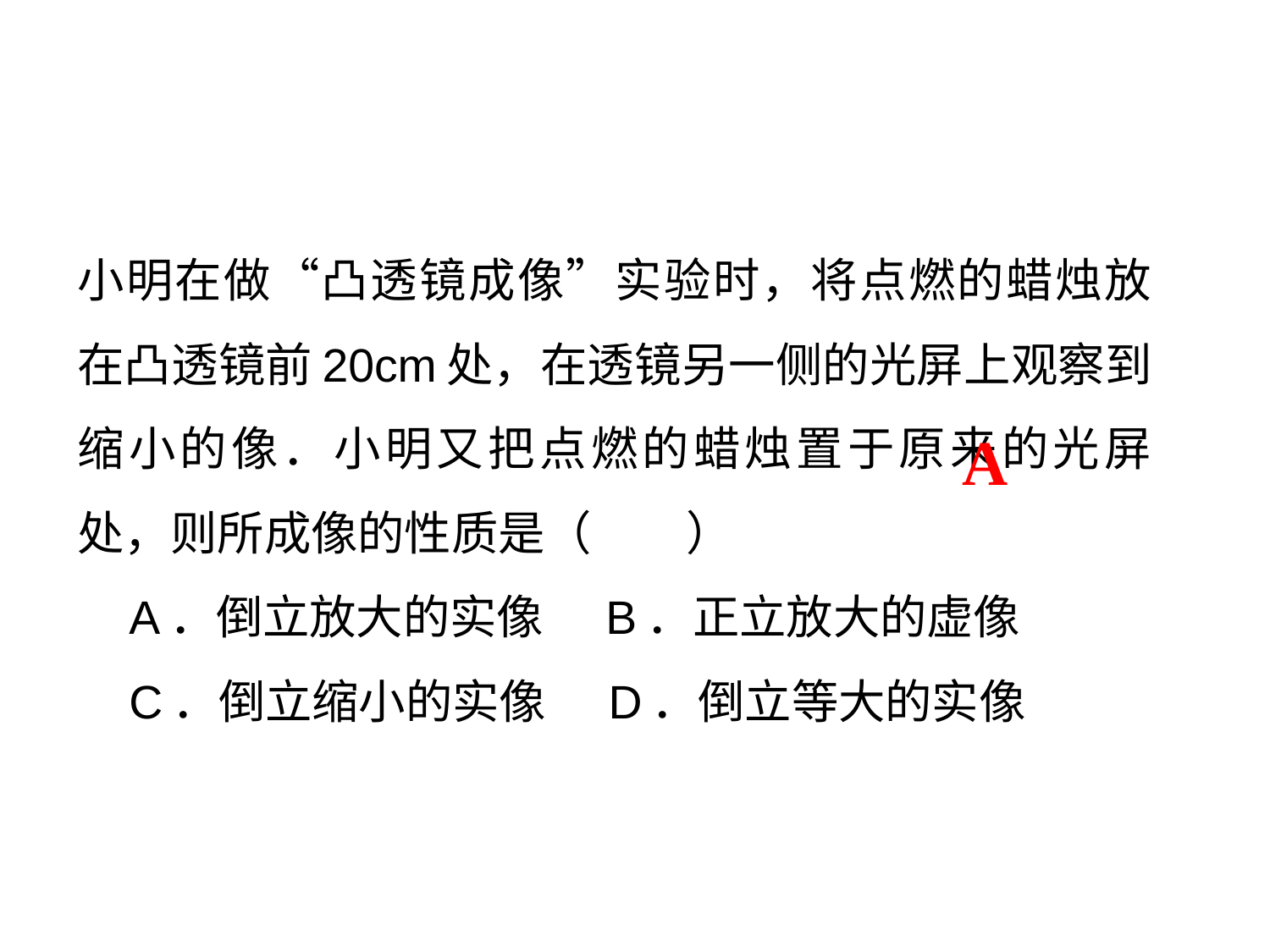

小明在做“凸透镜成像”实验时，将点燃的蜡烛放在凸透镜前20cm处，在透镜另一侧的光屏上观察到缩小的像．小明又把点燃的蜡烛置于原来的光屏处，则所成像的性质是（         ）
    A．倒立放大的实像     B．正立放大的虚像
    C．倒立缩小的实像     D．倒立等大的实像
 A